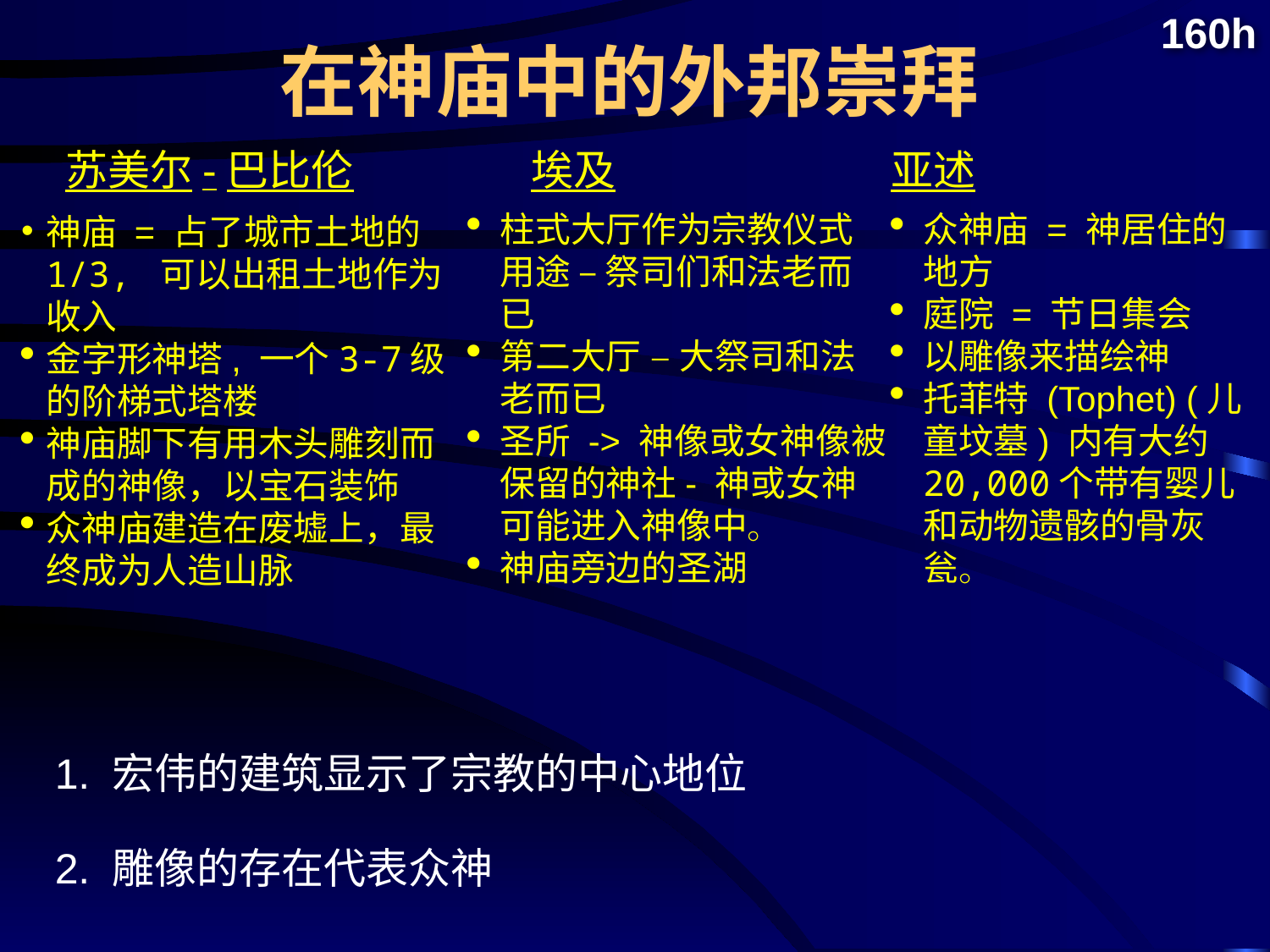

在神庙中的外邦崇拜
160h

苏美尔-巴比伦
埃及
亚述
柱式大厅作为宗教仪式用途 – 祭司们和法老而已
第二大厅 – 大祭司和法老而已
圣所 -> 神像或女神像被保留的神社- 神或女神可能进入神像中。
神庙旁边的圣湖
众神庙 = 神居住的地方
庭院 = 节日集会
以雕像来描绘神
托菲特 (Tophet) (儿童坟墓) 内有大约20,000个带有婴儿和动物遗骸的骨灰瓮。
神庙 = 占了城市土地的1/3, 可以出租土地作为收入
金字形神塔, 一个3-7级的阶梯式塔楼
神庙脚下有用木头雕刻而成的神像，以宝石装饰
众神庙建造在废墟上，最终成为人造山脉
1. 宏伟的建筑显示了宗教的中心地位
2. 雕像的存在代表众神